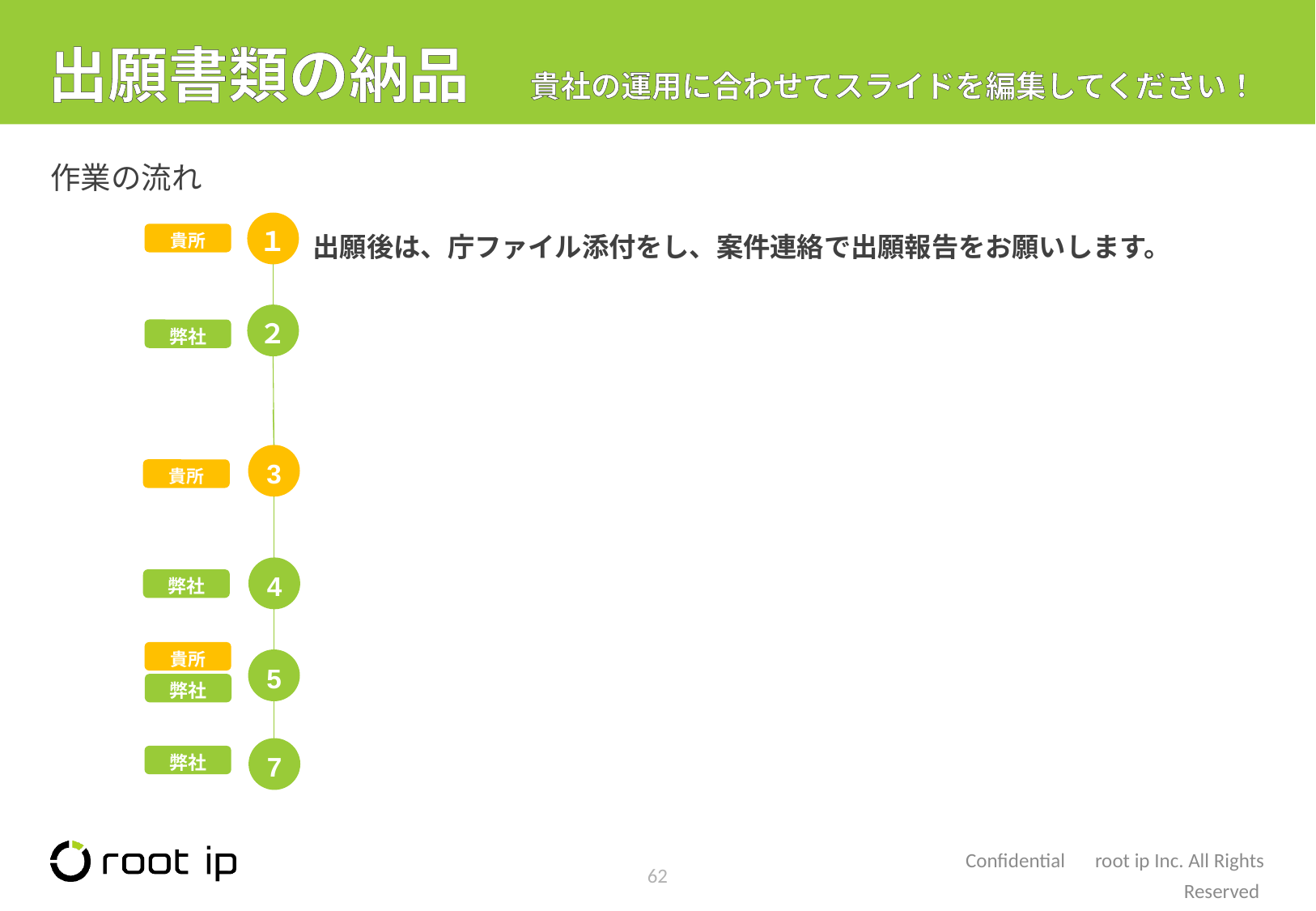

# 出願書類の納品　貴社の運用に合わせてスライドを編集してください！
作業の流れ

出願後は、庁ファイル添付をし、案件連絡で出願報告をお願いします。
１
貴所
２
弊社
3
貴所
4
弊社
貴所
5
弊社

7

弊社
62